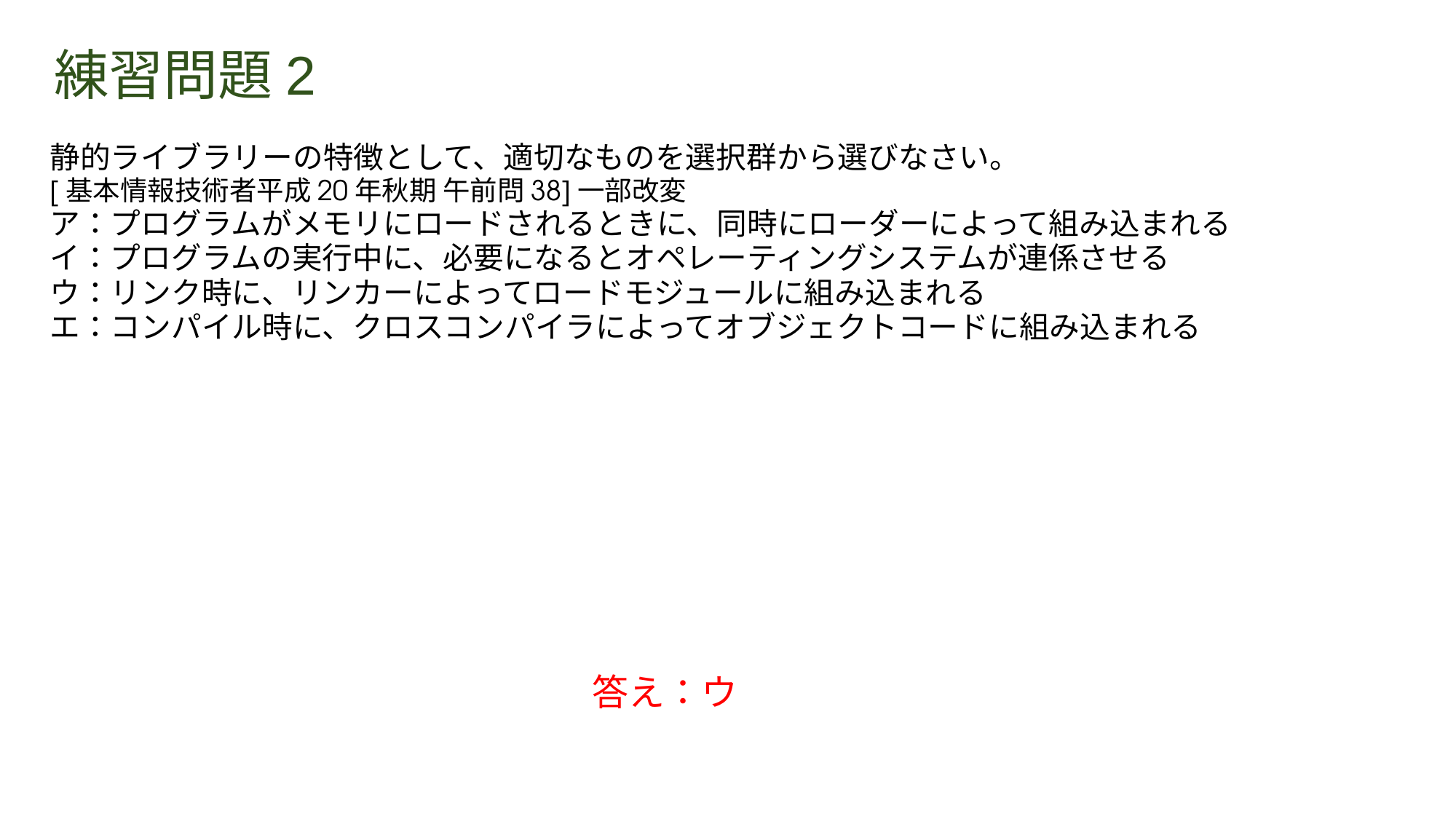

# 練習問題2
静的ライブラリーの特徴として、適切なものを選択群から選びなさい。
[基本情報技術者平成20年秋期 午前問38]一部改変
ア：プログラムがメモリにロードされるときに、同時にローダーによって組み込まれる
イ：プログラムの実行中に、必要になるとオペレーティングシステムが連係させる
ウ：リンク時に、リンカーによってロードモジュールに組み込まれる
エ：コンパイル時に、クロスコンパイラによってオブジェクトコードに組み込まれる
答え：ウ